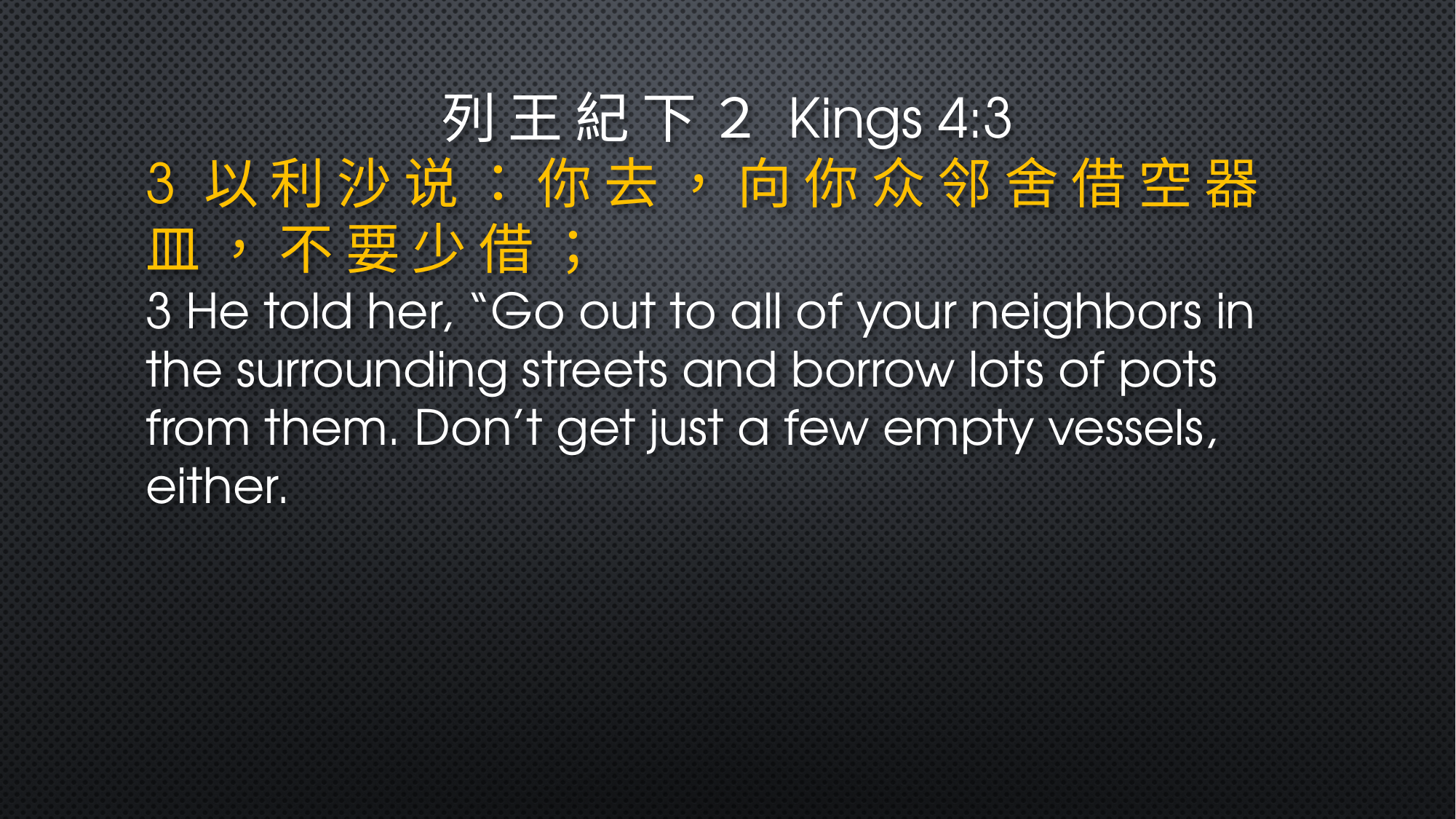

列 王 紀 下 ２ Kings 4:3
3 以 利 沙 说 ： 你 去 ， 向 你 众 邻 舍 借 空 器 皿 ， 不 要 少 借 ；
3 He told her, “Go out to all of your neighbors in the surrounding streets and borrow lots of pots from them. Don’t get just a few empty vessels, either.